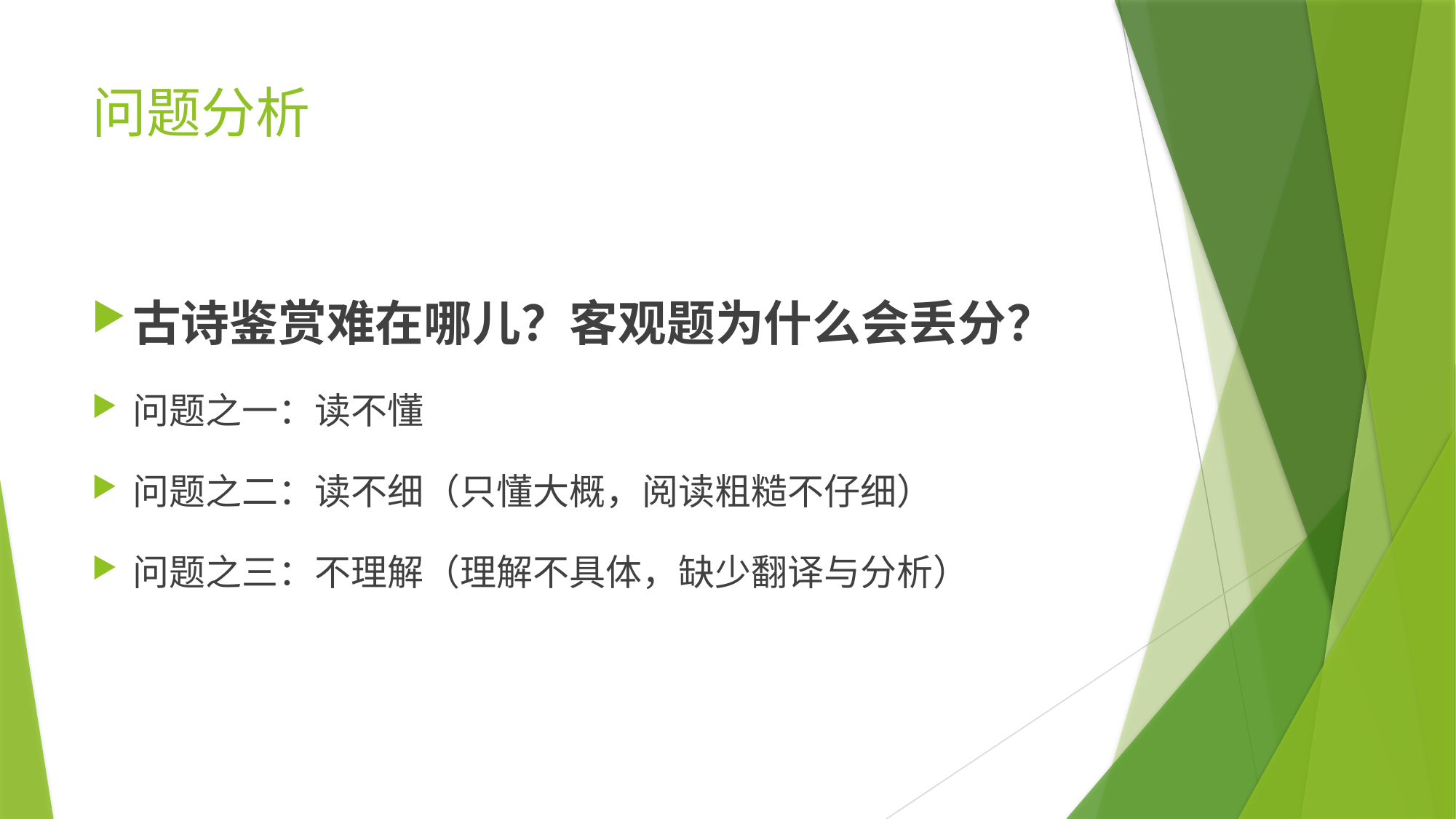

# 问题分析
古诗鉴赏难在哪儿？客观题为什么会丢分？
问题之一：读不懂
问题之二：读不细（只懂大概，阅读粗糙不仔细）
问题之三：不理解（理解不具体，缺少翻译与分析）